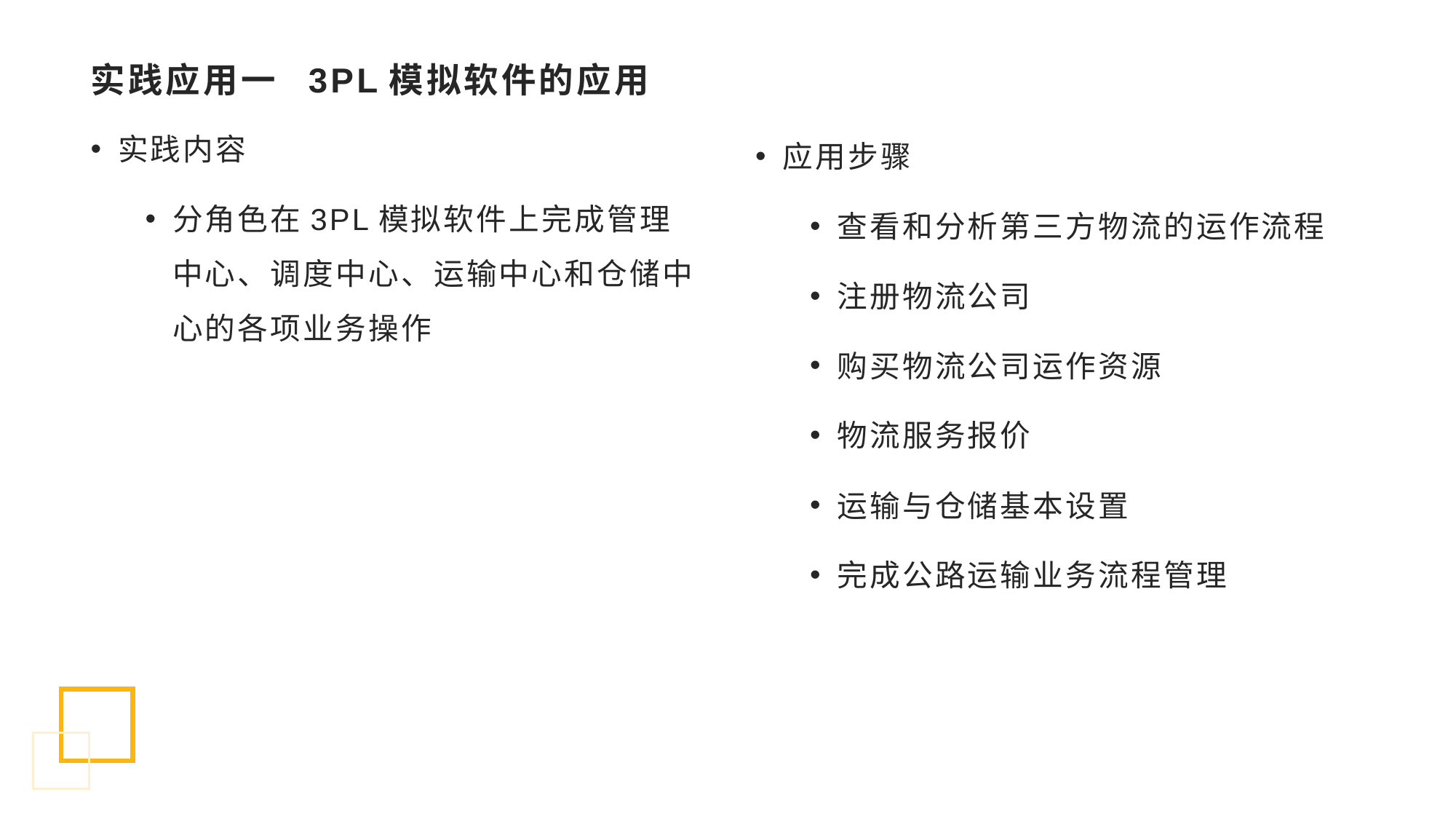

# 实践应用一  3PL模拟软件的应用
应用步骤
查看和分析第三方物流的运作流程
注册物流公司
购买物流公司运作资源
物流服务报价
运输与仓储基本设置
完成公路运输业务流程管理
实践内容
分角色在3PL模拟软件上完成管理中心、调度中心、运输中心和仓储中心的各项业务操作